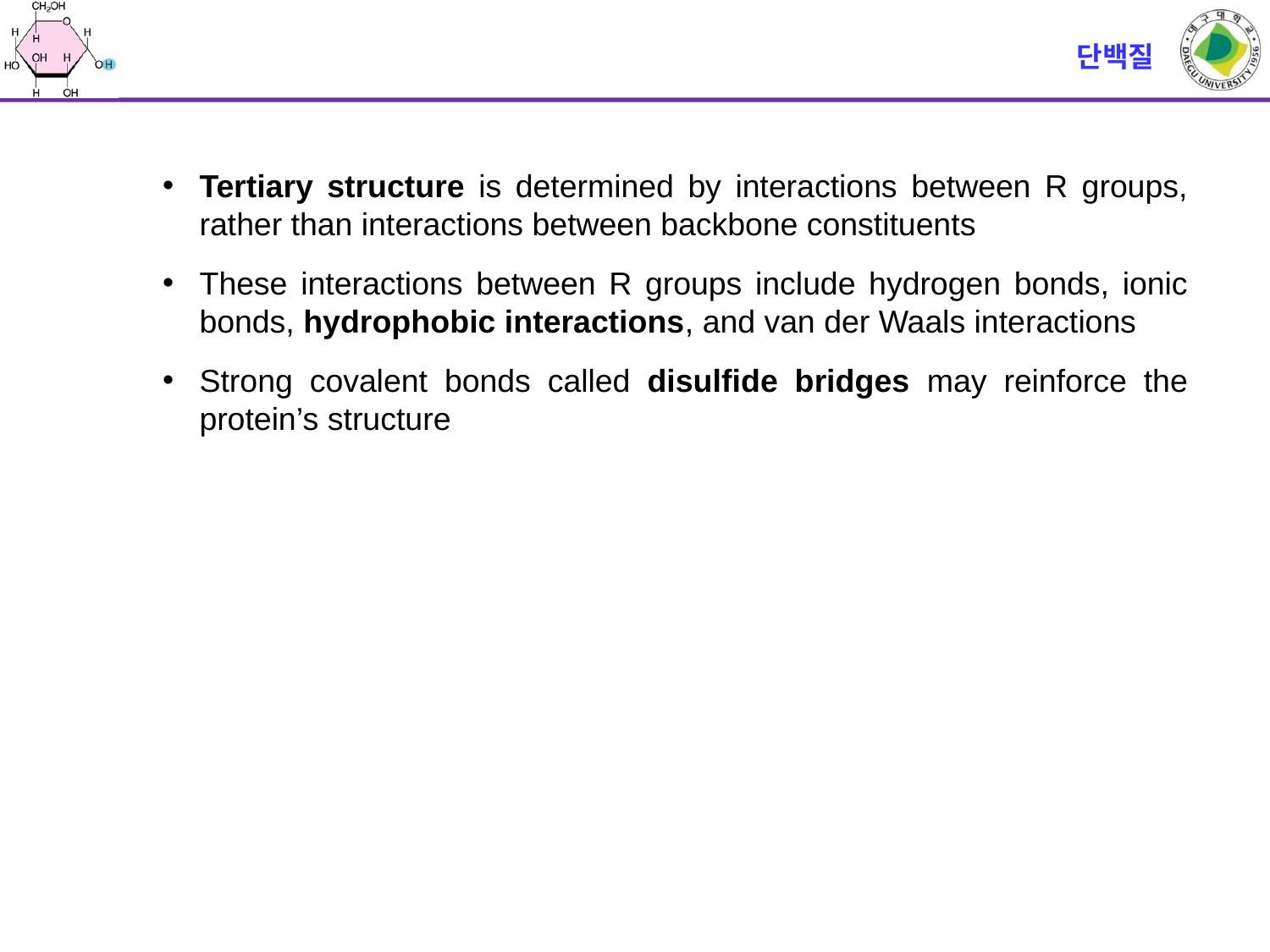

# 단백질
Tertiary structure is determined by interactions between R groups, rather than interactions between backbone constituents
These interactions between R groups include hydrogen bonds, ionic bonds, hydrophobic interactions, and van der Waals interactions
Strong covalent bonds called disulfide bridges may reinforce the protein’s structure